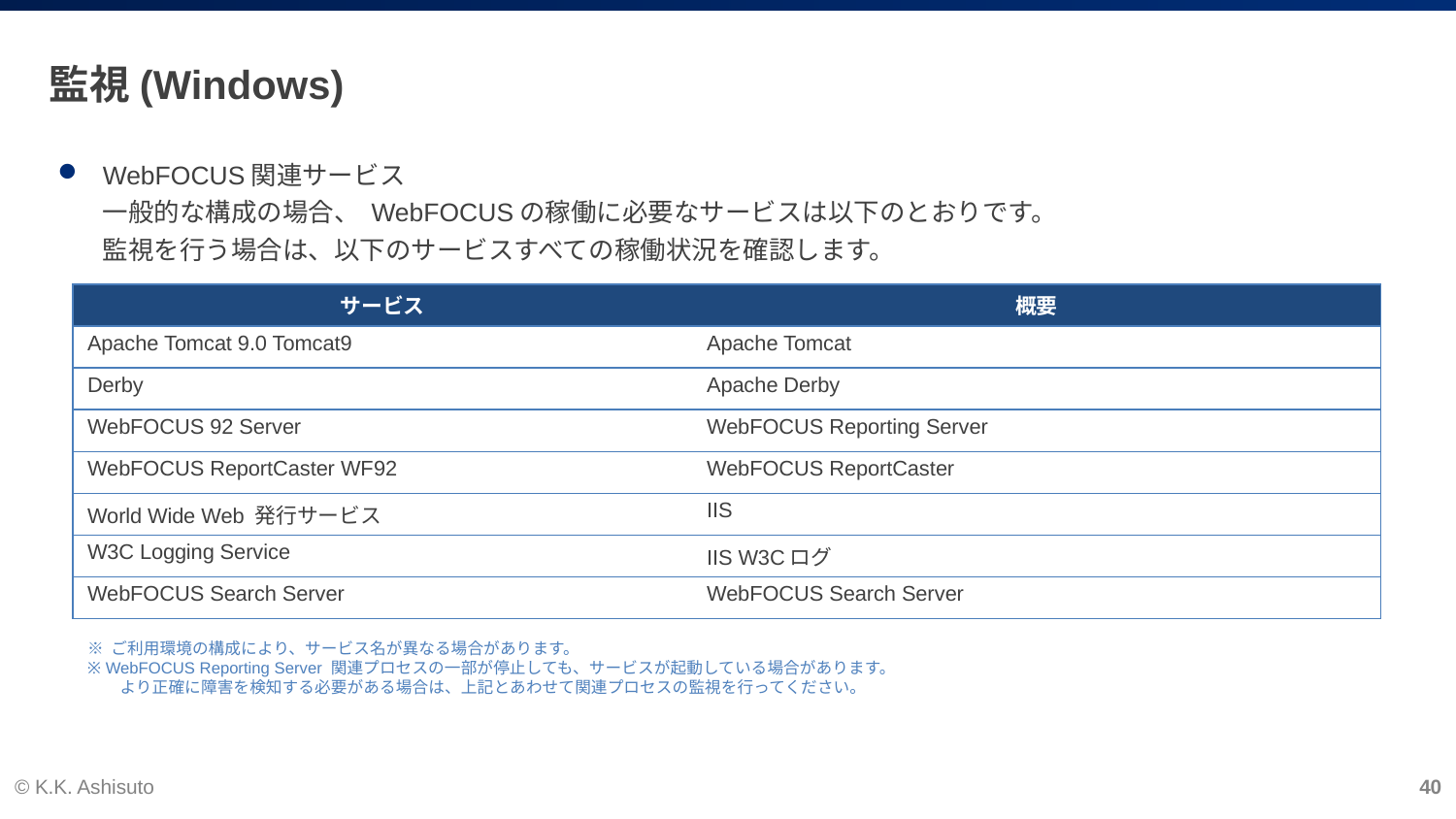

# 監視(Windows)
WebFOCUS関連サービス
一般的な構成の場合、 WebFOCUSの稼働に必要なサービスは以下のとおりです。
監視を行う場合は、以下のサービスすべての稼働状況を確認します。
| サービス | 概要 |
| --- | --- |
| Apache Tomcat 9.0 Tomcat9 | Apache Tomcat |
| Derby | Apache Derby |
| WebFOCUS 92 Server | WebFOCUS Reporting Server |
| WebFOCUS ReportCaster WF92 | WebFOCUS ReportCaster |
| World Wide Web 発行サービス | IIS |
| W3C Logging Service | IIS W3Cログ |
| WebFOCUS Search Server | WebFOCUS Search Server |
※ ご利用環境の構成により、サービス名が異なる場合があります。
※ WebFOCUS Reporting Server 関連プロセスの一部が停止しても、サービスが起動している場合があります。
　　より正確に障害を検知する必要がある場合は、上記とあわせて関連プロセスの監視を行ってください。
© K.K. Ashisuto
40